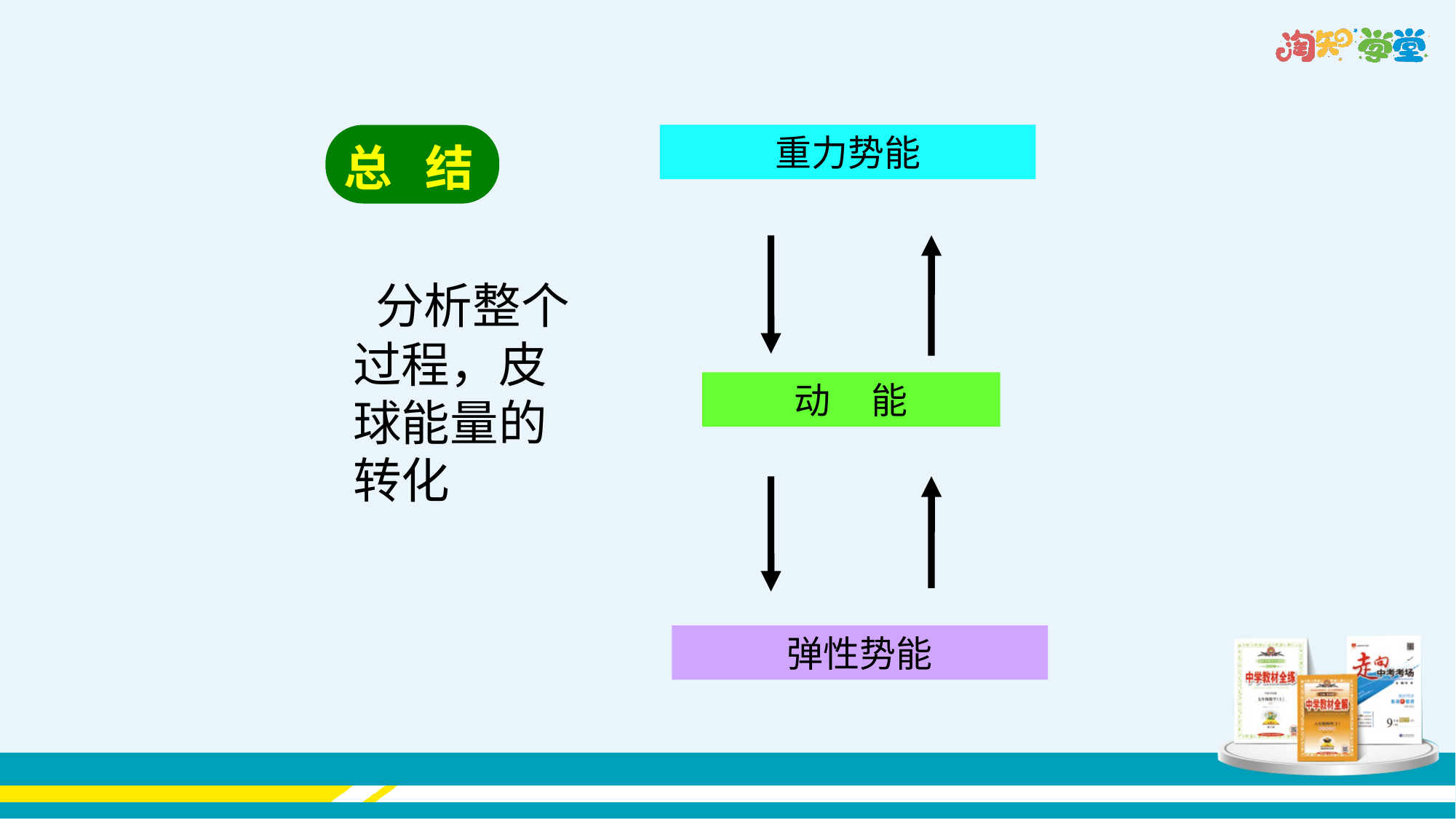

总   结
重力势能

 分析整个过程，皮球能量的转化
动     能

弹性势能